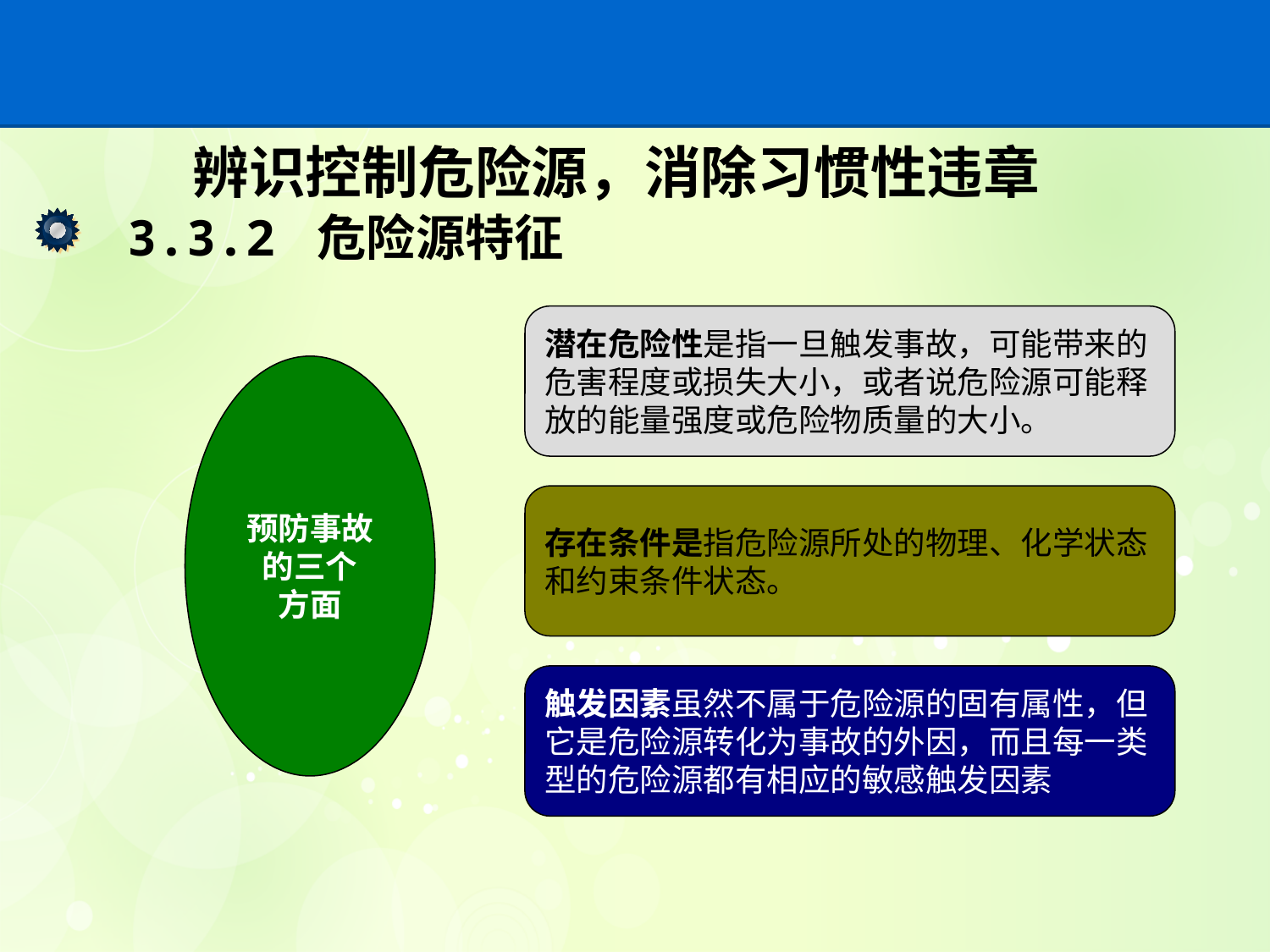

# 辨识控制危险源，消除习惯性违章
3.3.2 危险源特征

潜在危险性是指一旦触发事故，可能带来的危害程度或损失大小，或者说危险源可能释放的能量强度或危险物质量的大小。
预防事故
的三个
方面
存在条件是指危险源所处的物理、化学状态和约束条件状态。
触发因素虽然不属于危险源的固有属性，但它是危险源转化为事故的外因，而且每一类型的危险源都有相应的敏感触发因素